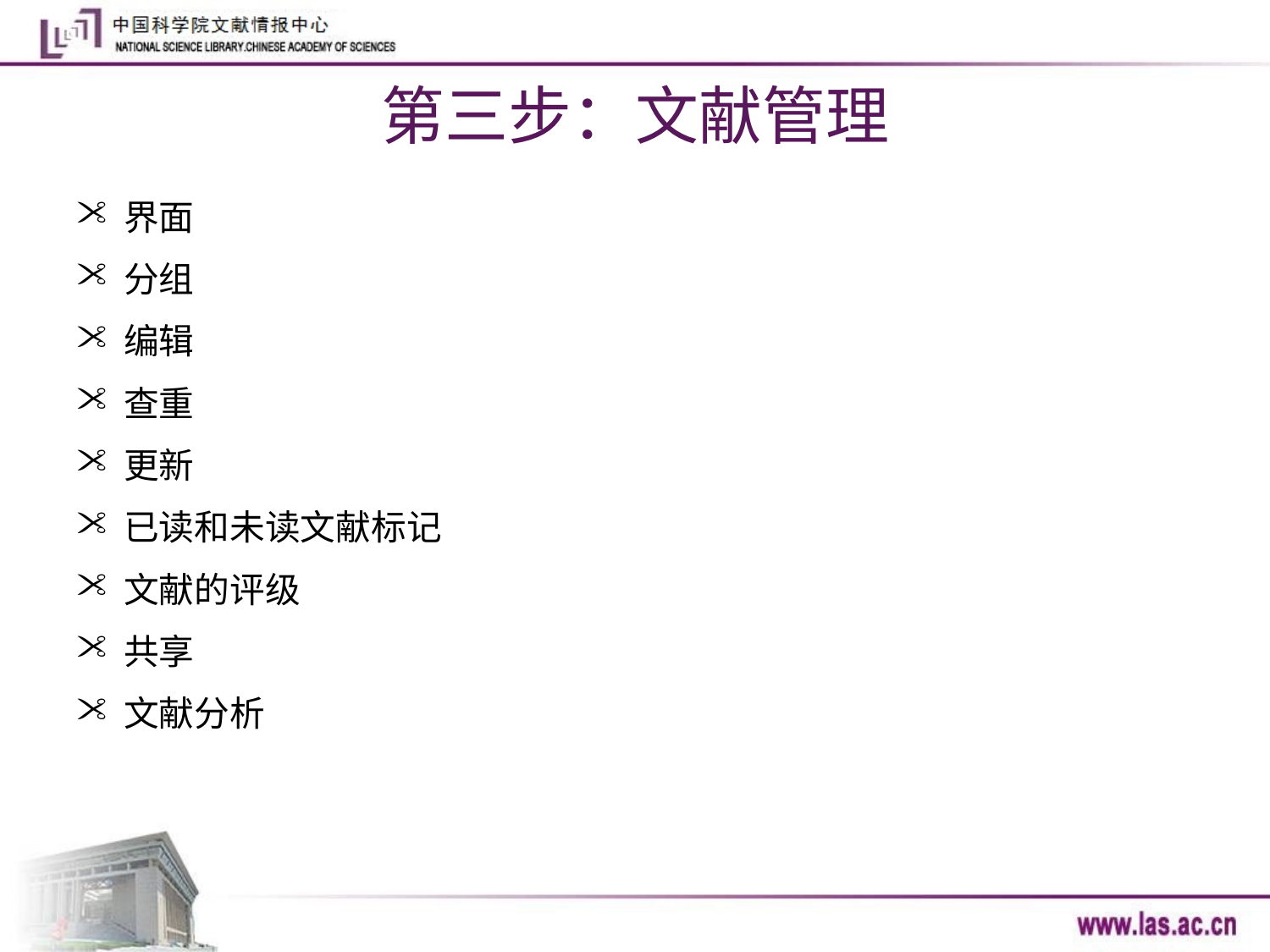

# 第三步：文献管理
界面
分组
编辑
查重
更新
已读和未读文献标记
文献的评级
共享
文献分析